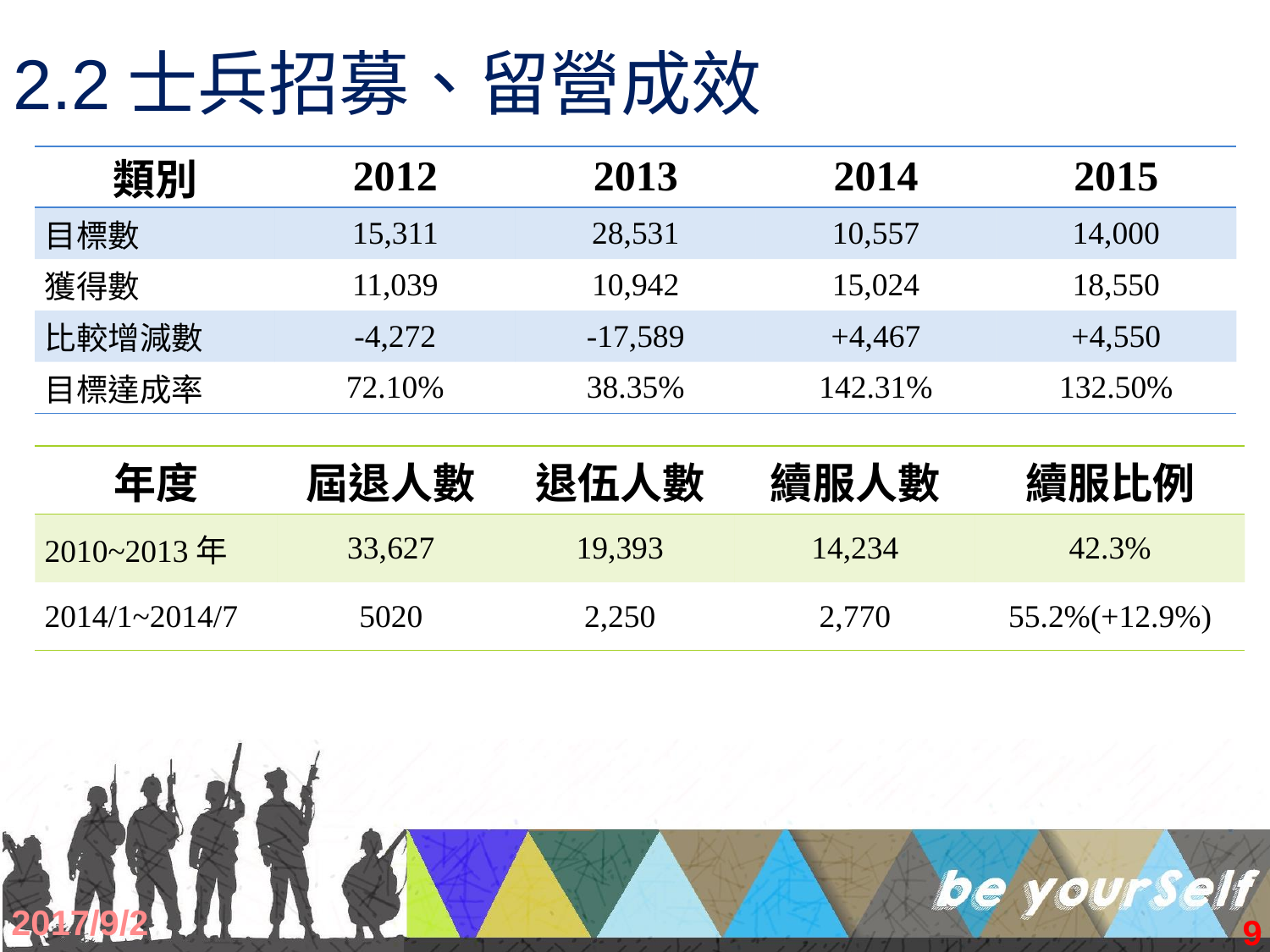

# 2.2士兵招募、留營成效
| 類別 | 2012 | 2013 | 2014 | 2015 |
| --- | --- | --- | --- | --- |
| 目標數 | 15,311 | 28,531 | 10,557 | 14,000 |
| 獲得數 | 11,039 | 10,942 | 15,024 | 18,550 |
| 比較增減數 | -4,272 | -17,589 | +4,467 | +4,550 |
| 目標達成率 | 72.10% | 38.35% | 142.31% | 132.50% |
| 年度 | 屆退人數 | 退伍人數 | 續服人數 | 續服比例 |
| --- | --- | --- | --- | --- |
| 2010~2013年 | 33,627 | 19,393 | 14,234 | 42.3% |
| 2014/1~2014/7 | 5020 | 2,250 | 2,770 | 55.2%(+12.9%) |
2017/9/2
9